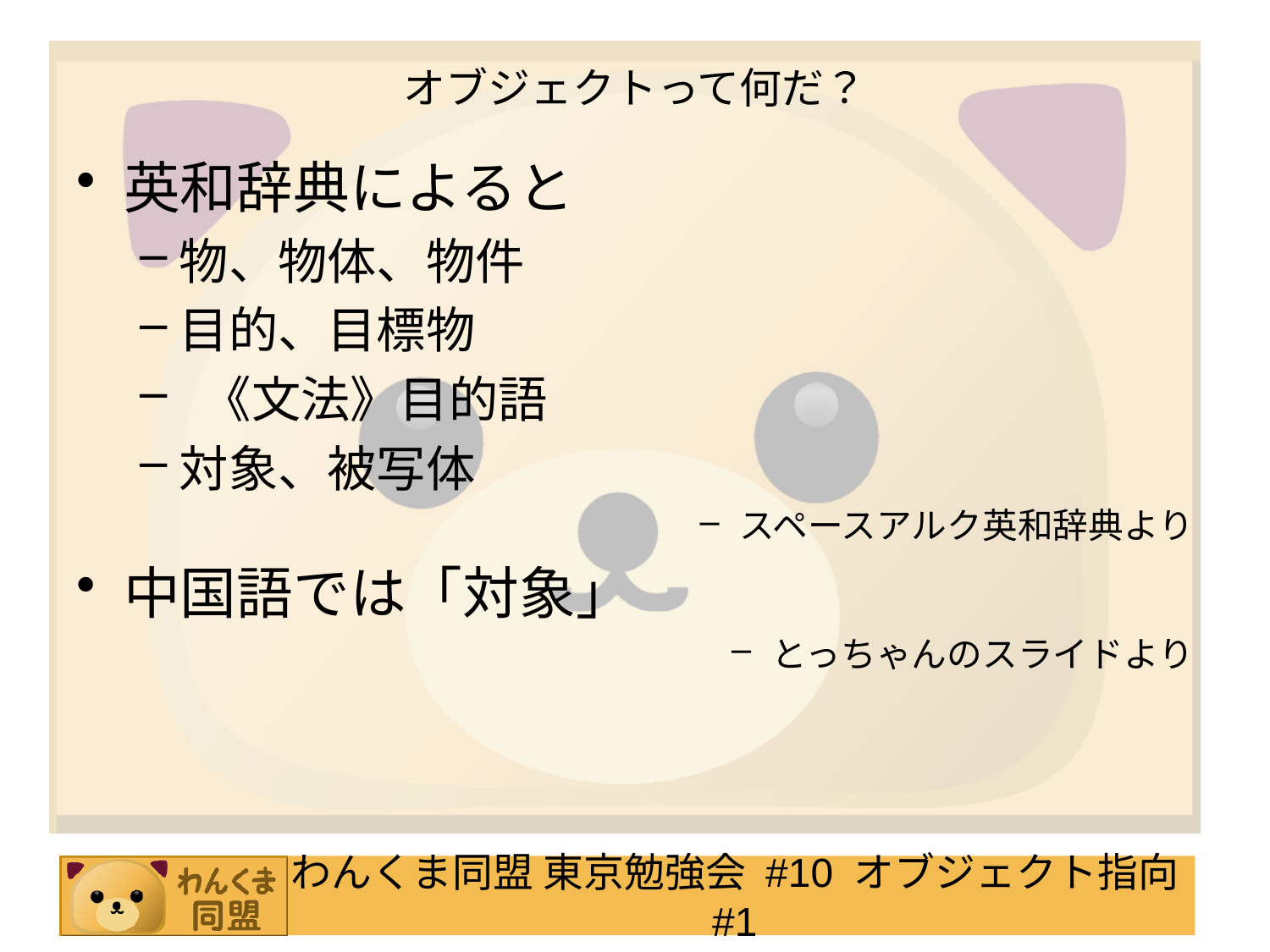

# オブジェクトって何だ？
英和辞典によると
物、物体、物件
目的、目標物
 《文法》目的語
対象、被写体
スペースアルク英和辞典より
中国語では「対象」
とっちゃんのスライドより